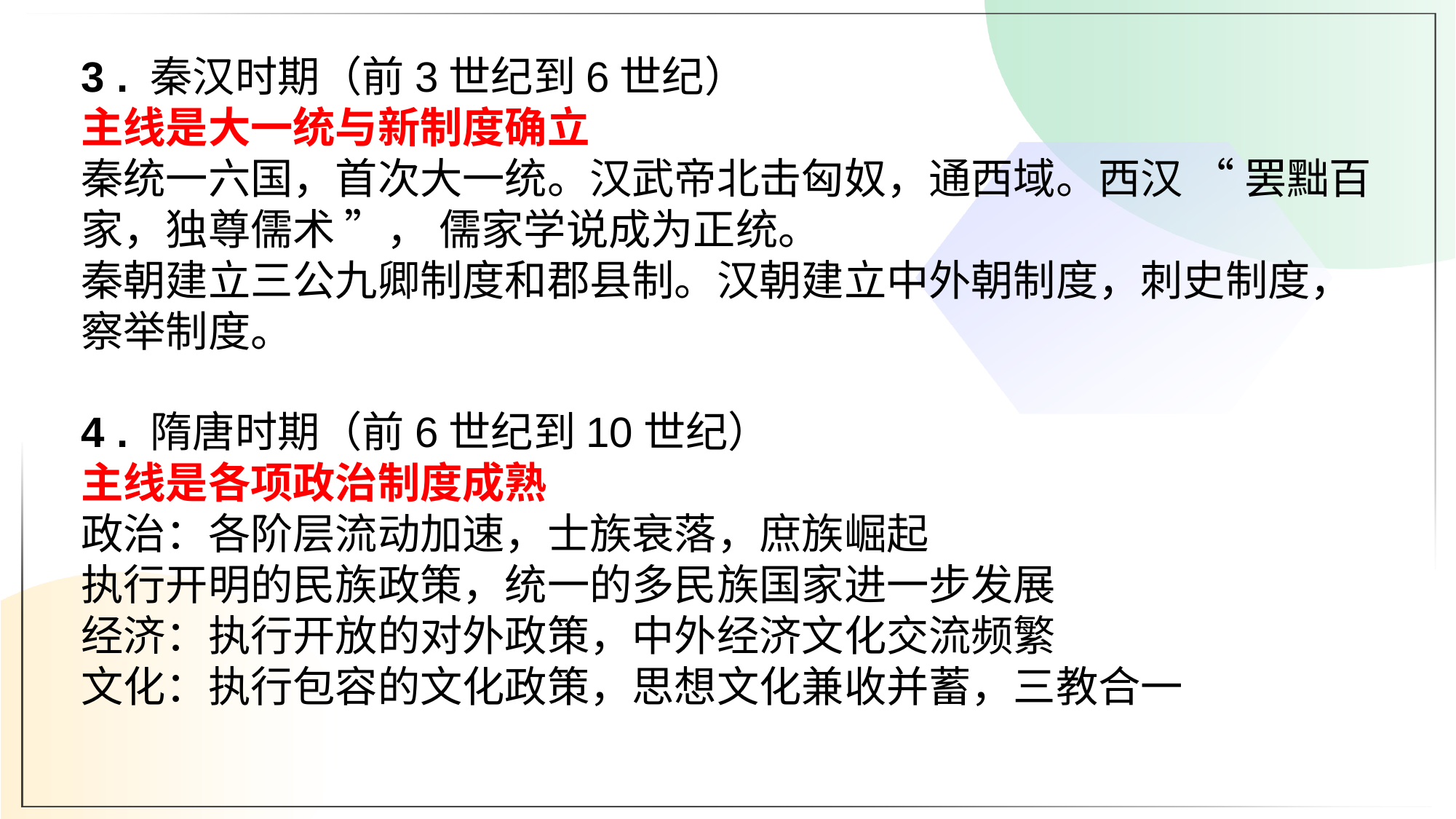

3 . 秦汉时期（前3世纪到6世纪）
主线是大一统与新制度确立
秦统一六国，首次大一统。汉武帝北击匈奴，通西域。西汉 “ 罢黜百家，独尊儒术 ”， 儒家学说成为正统。
秦朝建立三公九卿制度和郡县制。汉朝建立中外朝制度，刺史制度，察举制度。
4 . 隋唐时期（前6世纪到10世纪）
主线是各项政治制度成熟
政治：各阶层流动加速，士族衰落，庶族崛起
执行开明的民族政策，统一的多民族国家进一步发展
经济：执行开放的对外政策，中外经济文化交流频繁
文化：执行包容的文化政策，思想文化兼收并蓄，三教合一